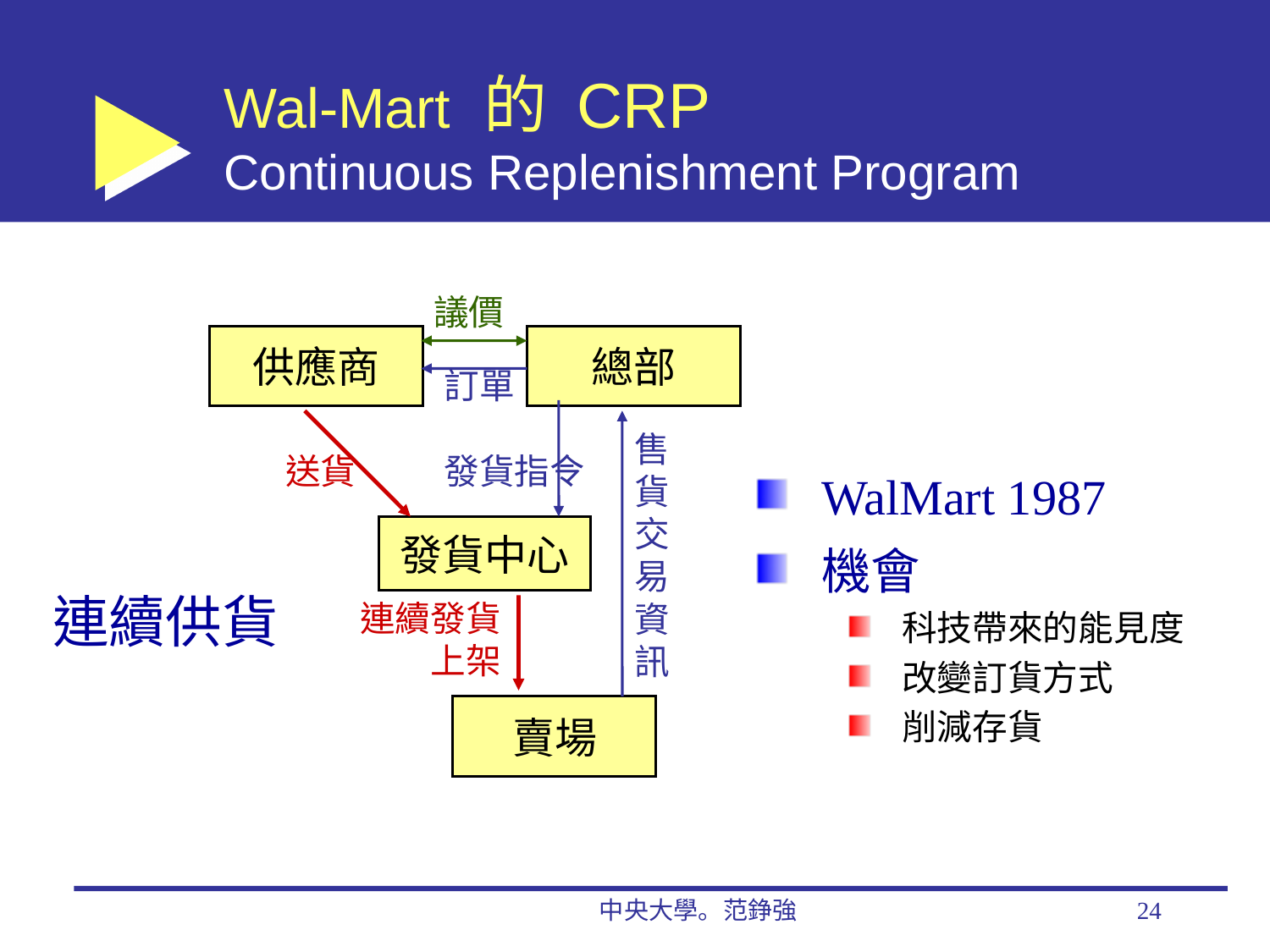

# Wal-Mart 的 CRP Continuous Replenishment Program
議價
供應商
總部

訂單

售貨交易資訊
送貨
發貨指令
WalMart 1987
機會
科技帶來的能見度
改變訂貨方式
削減存貨
發貨中心
連續供貨
連續發貨
上架

賣場
中央大學。范錚強
24